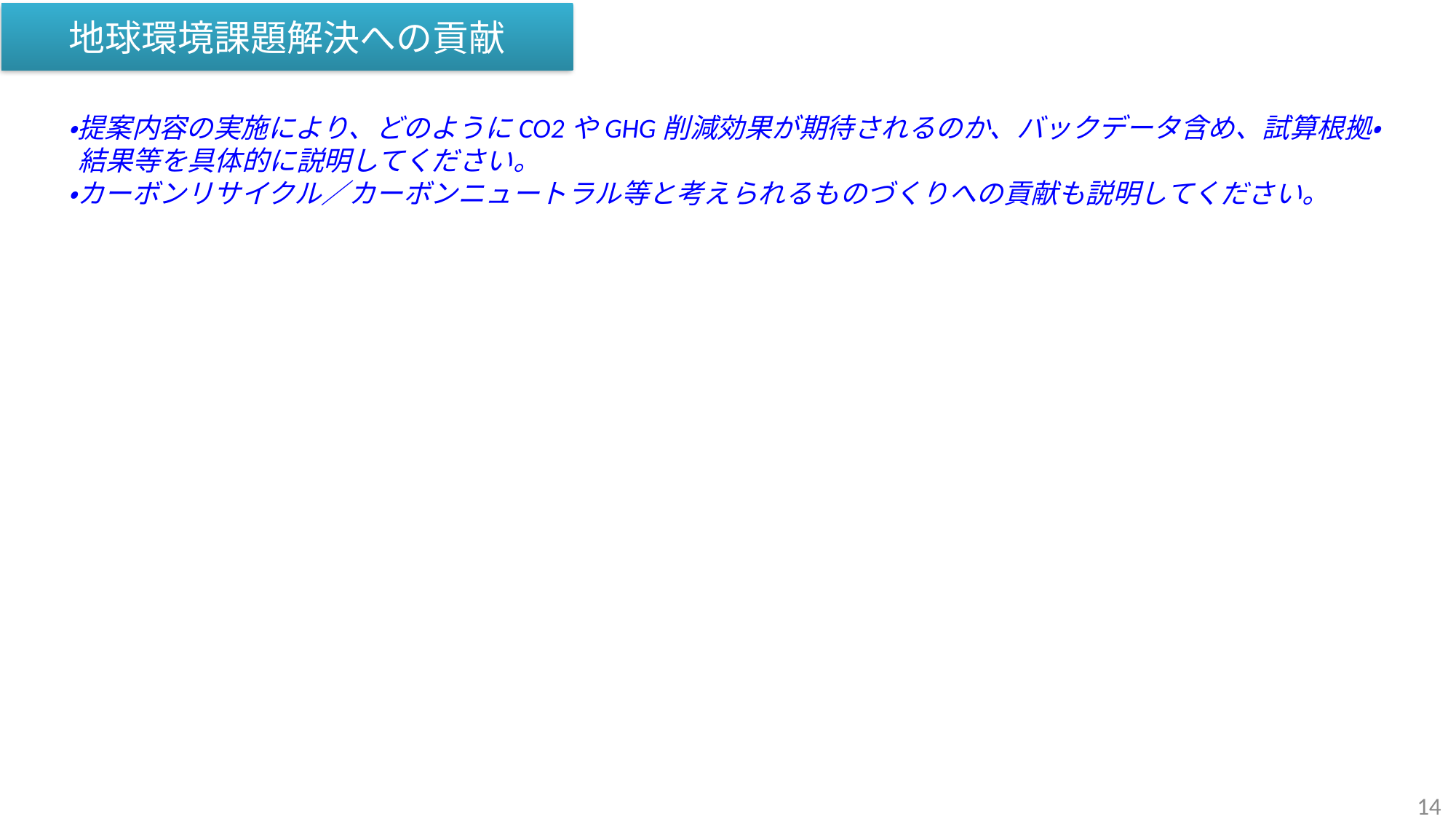

# 地球環境課題解決への貢献
・提案内容の実施により、どのようにCO2やGHG削減効果が期待されるのか、バックデータ含め、試算根拠・結果等を具体的に説明してください。
・カーボンリサイクル／カーボンニュートラル等と考えられるものづくりへの貢献も説明してください。
14